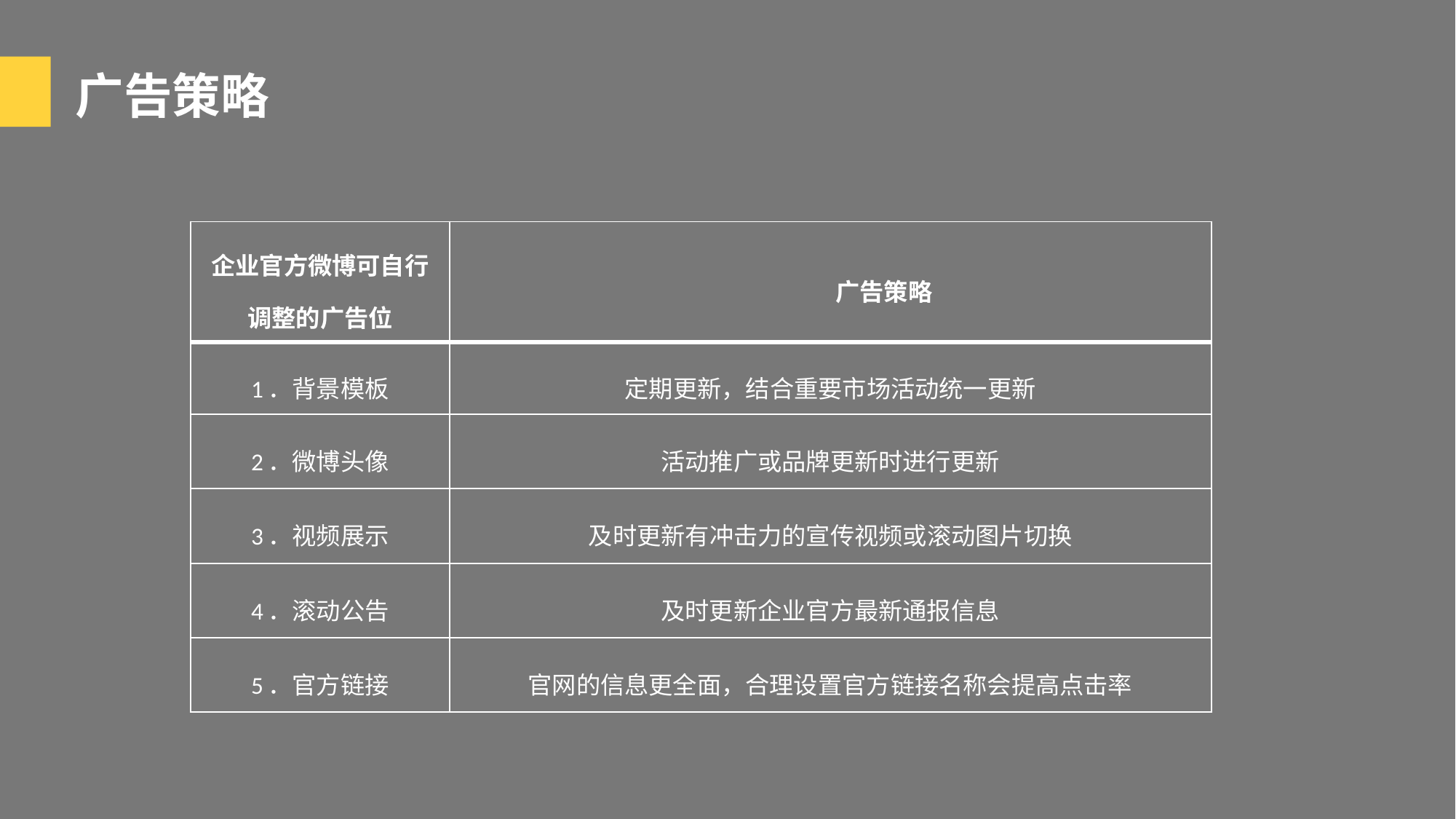

广告策略
| 企业官方微博可自行调整的广告位 | 广告策略 |
| --- | --- |
| 1．背景模板 | 定期更新，结合重要市场活动统一更新 |
| 2．微博头像 | 活动推广或品牌更新时进行更新 |
| 3．视频展示 | 及时更新有冲击力的宣传视频或滚动图片切换 |
| 4．滚动公告 | 及时更新企业官方最新通报信息 |
| 5．官方链接 | 官网的信息更全面，合理设置官方链接名称会提高点击率 |